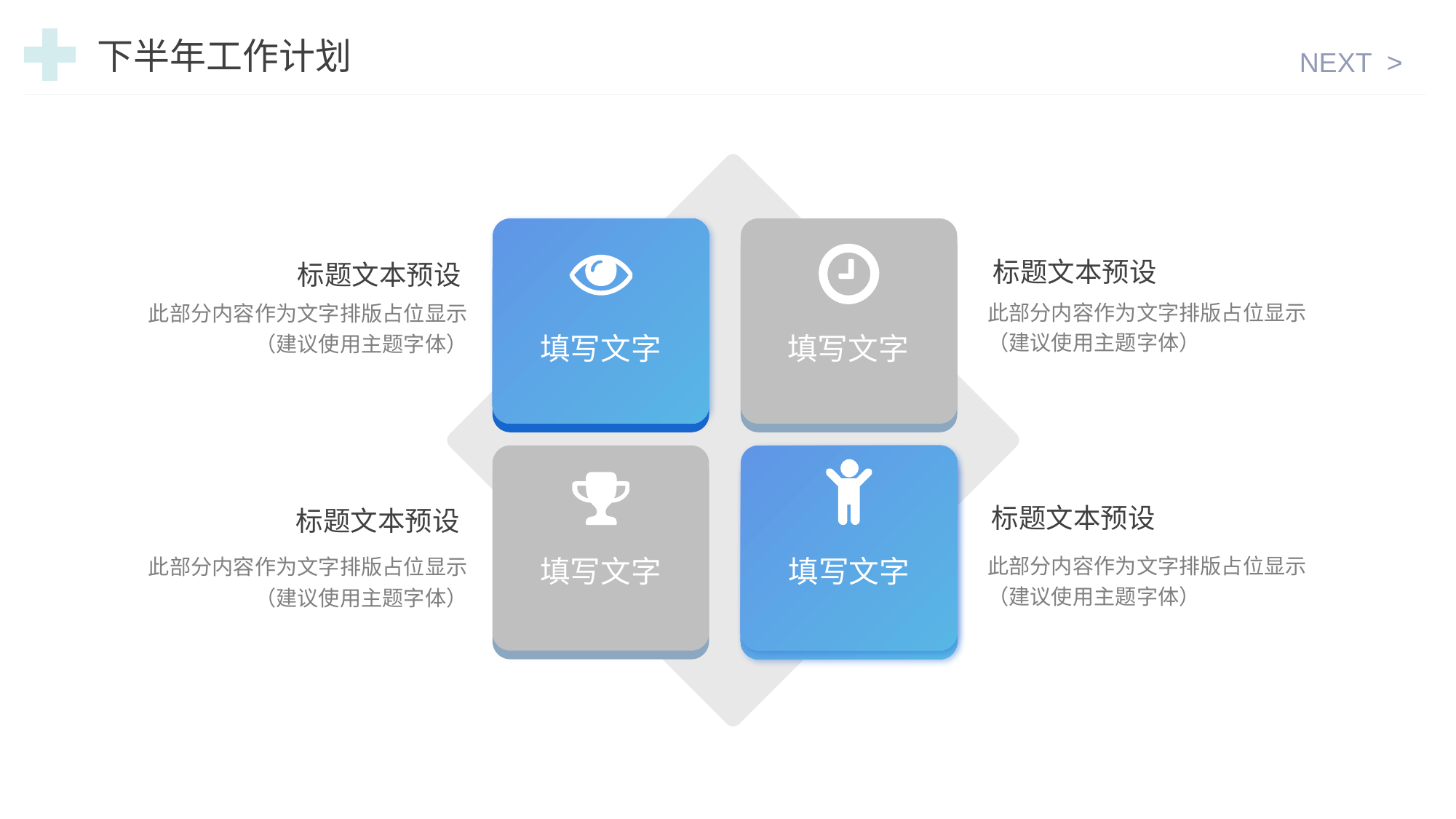

NEXT  >

下半年工作计划

标题文本预设

标题文本预设
此部分内容作为文字排版占位显示
（建议使用主题字体）
此部分内容作为文字排版占位显示
（建议使用主题字体）
填写文字
填写文字

标题文本预设
标题文本预设
此部分内容作为文字排版占位显示
（建议使用主题字体）
此部分内容作为文字排版占位显示
（建议使用主题字体）
填写文字
填写文字